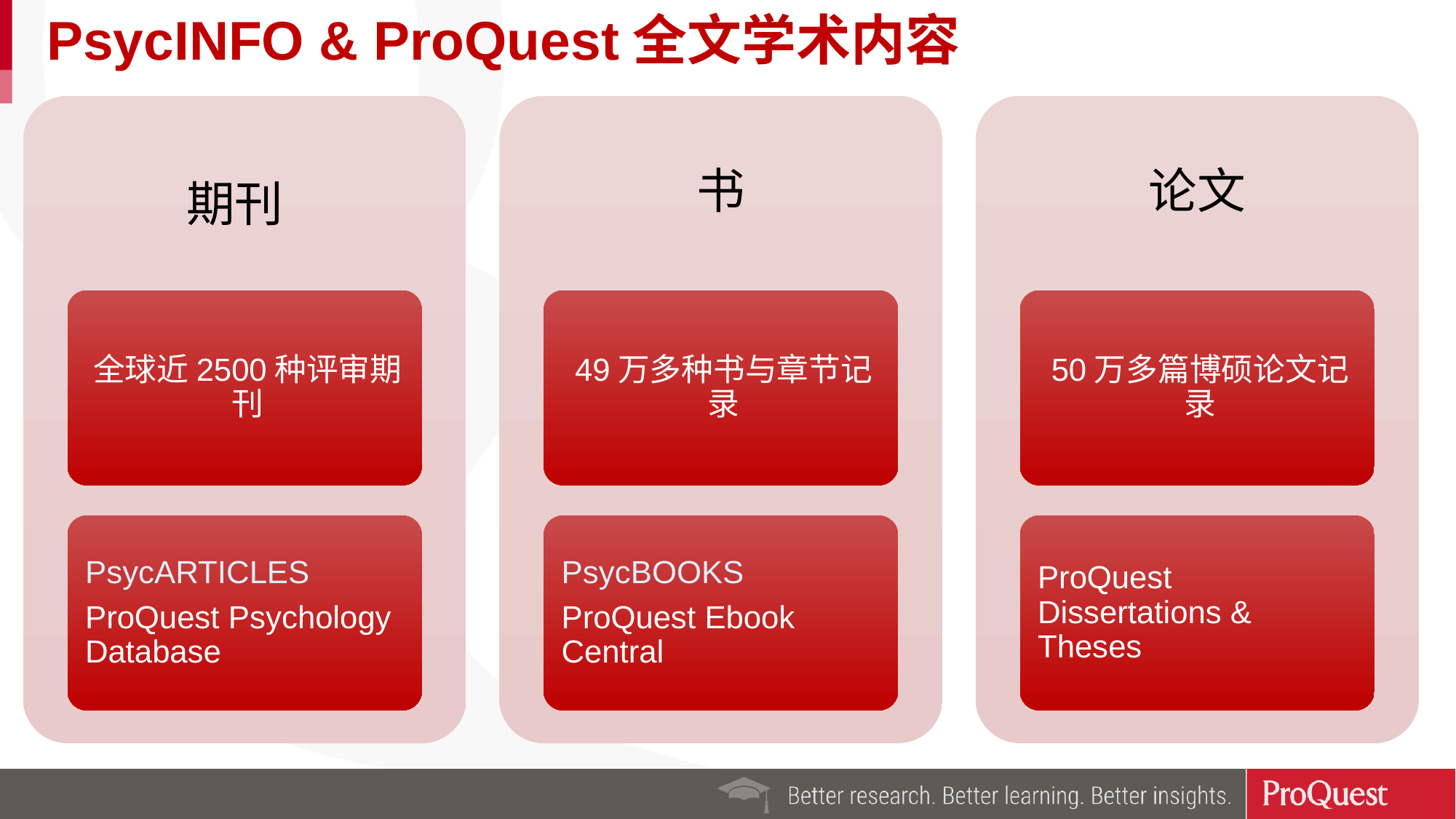

PsycINFO & ProQuest全文学术内容
期刊
全球近2500种评审期刊
PsycARTICLES
ProQuest Psychology Database‎
书
49万多种书与章节记录
PsycBOOKS
ProQuest Ebook Central
论文
50万多篇博硕论文记录
ProQuest Dissertations & Theses